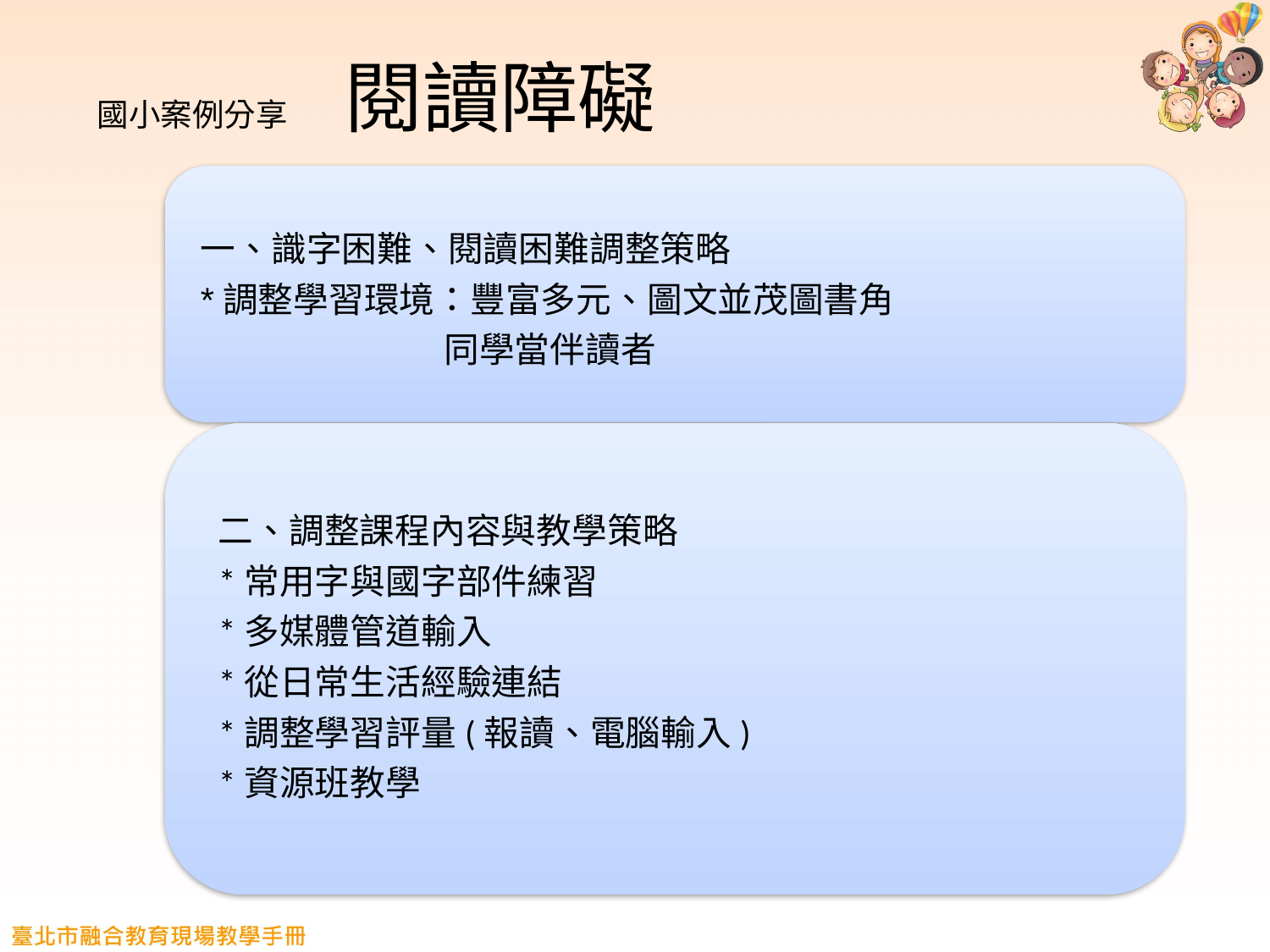

國小案例分享        閱讀障礙

一、識字困難、閱讀困難調整策略
*調整學習環境：豐富多元、圖文並茂圖書角
                              同學當伴讀者

二、調整課程內容與教學策略
*常用字與國字部件練習
*多媒體管道輸入
*從日常生活經驗連結
*調整學習評量(報讀、電腦輸入)
*資源班教學